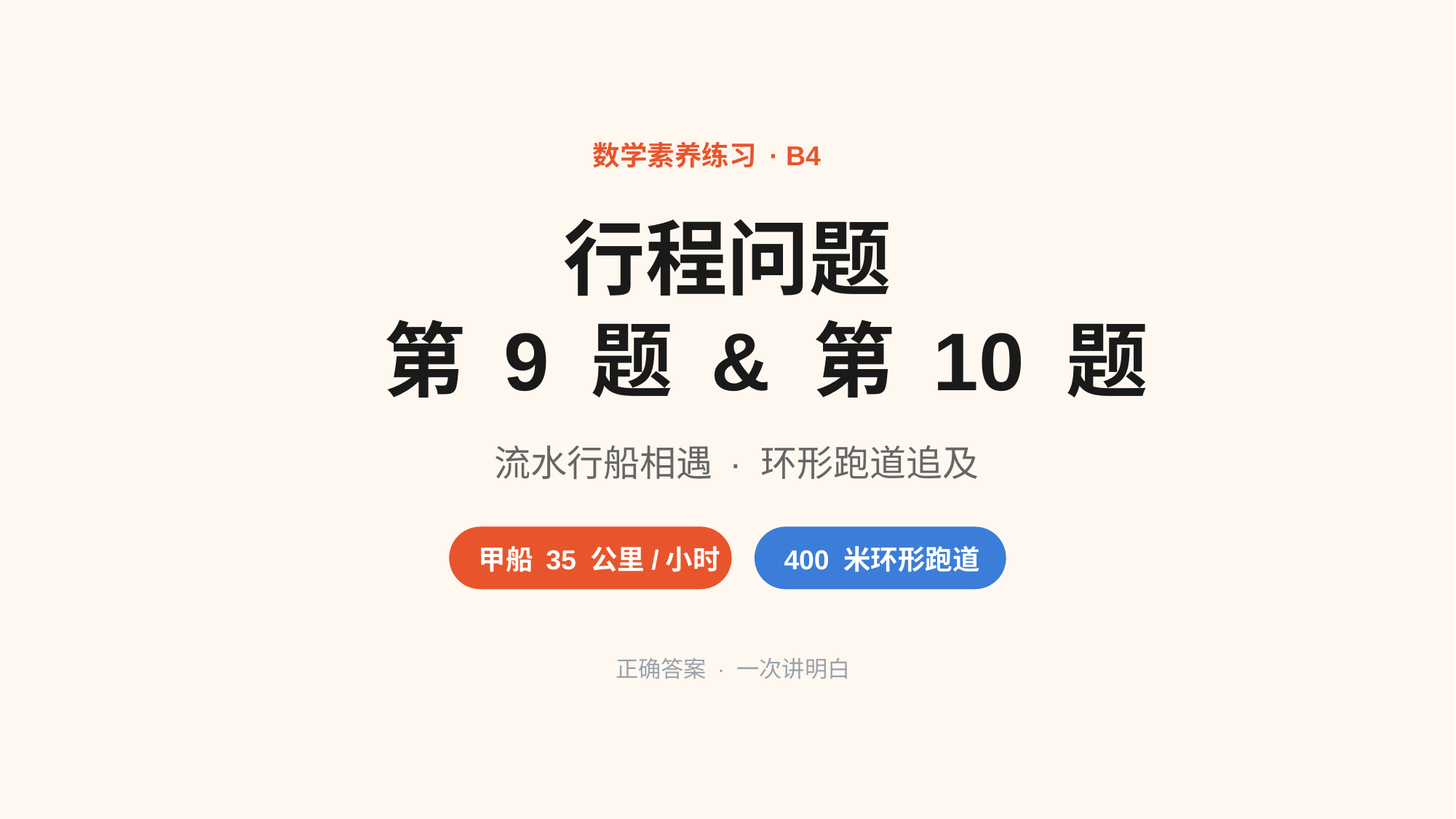

数学素养练习 · B4
行程问题
第 9 题 & 第 10 题
流水行船相遇 · 环形跑道追及

甲船 35 公里/小时
400 米环形跑道
正确答案 · 一次讲明白